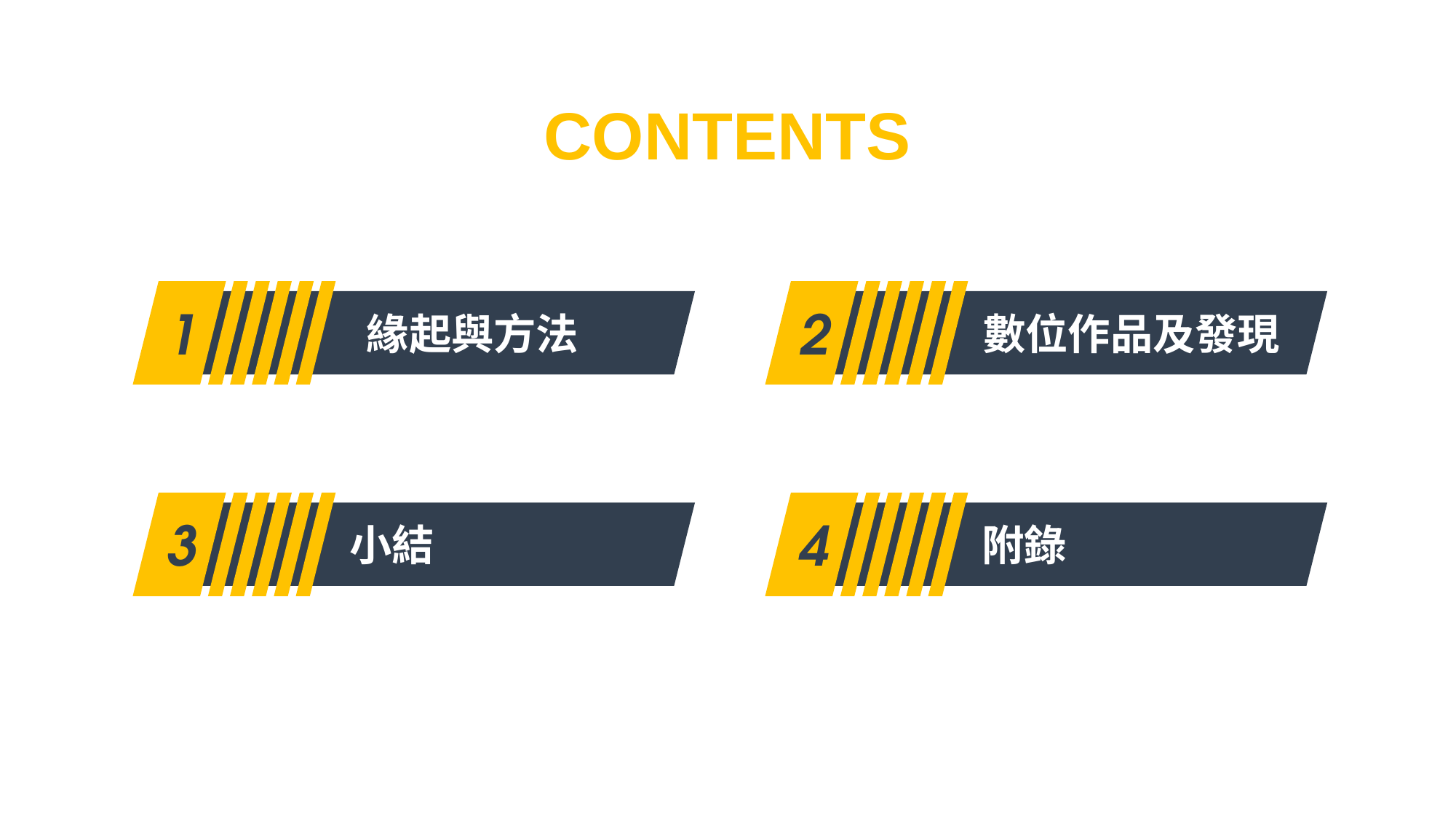

CONTENTS

1
 緣起與方法

2
數位作品及發現

3
小結

4
附錄